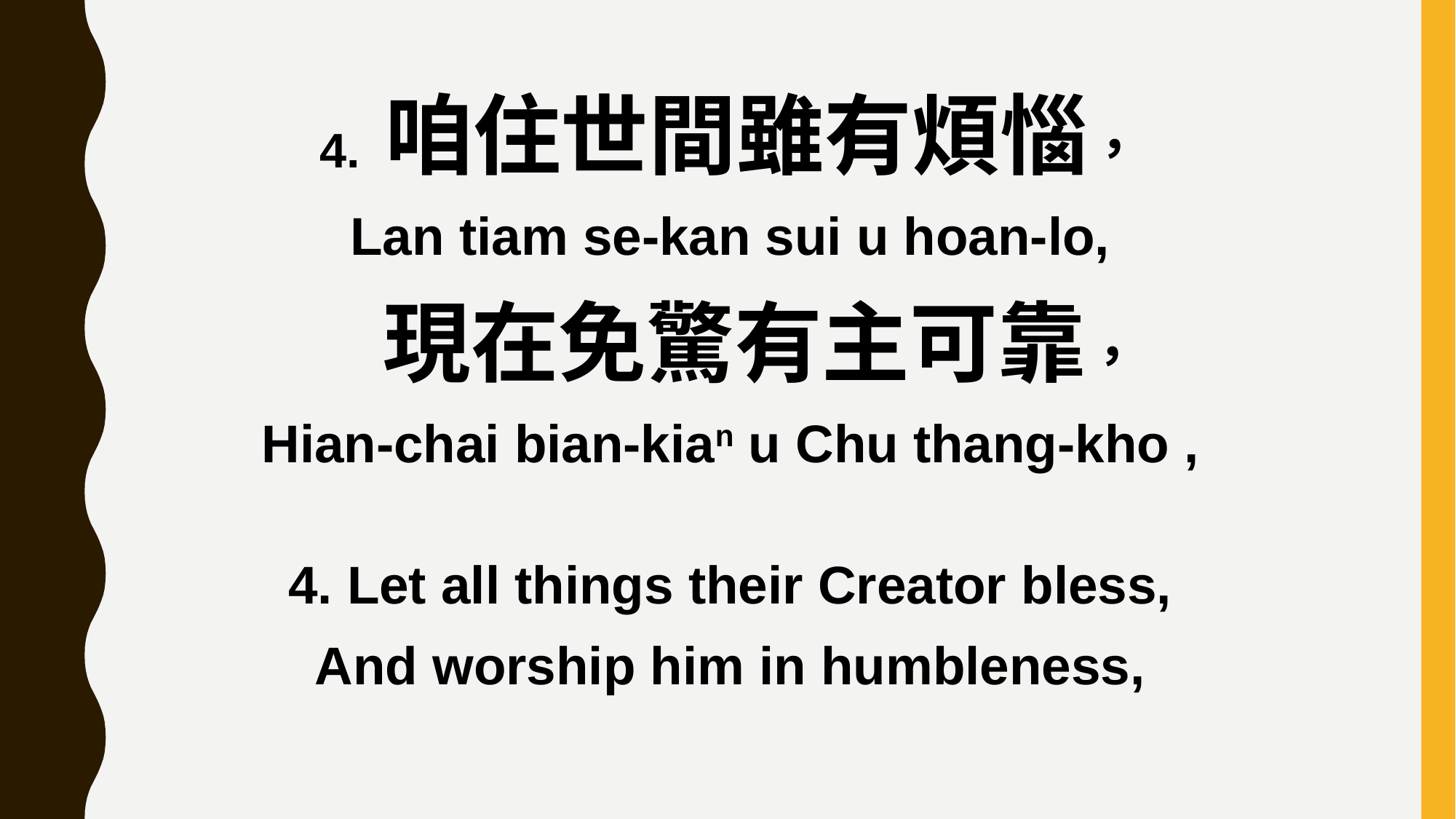

4. 咱住世間雖有煩惱，
Lan tiam se-kan sui u hoan-lo,
  現在免驚有主可靠，
Hian-chai bian-kian u Chu thang-kho ,

4. Let all things their Creator bless,
And worship him in humbleness,